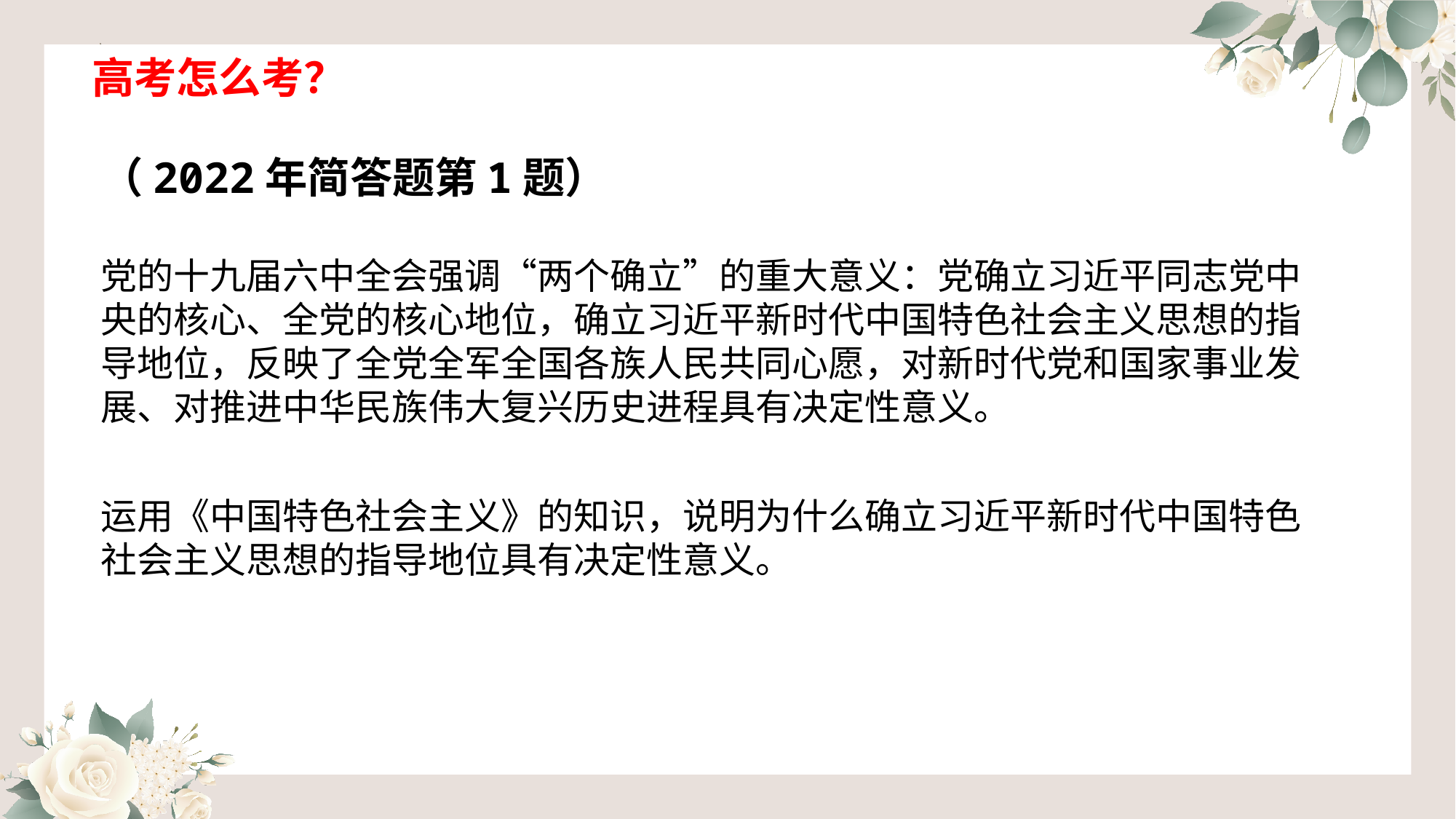

高考怎么考？
（2022年简答题第1题）

党的十九届六中全会强调“两个确立”的重大意义：党确立习近平同志党中央的核心、全党的核心地位，确立习近平新时代中国特色社会主义思想的指导地位，反映了全党全军全国各族人民共同心愿，对新时代党和国家事业发展、对推进中华民族伟大复兴历史进程具有决定性意义。

运用《中国特色社会主义》的知识，说明为什么确立习近平新时代中国特色社会主义思想的指导地位具有决定性意义。